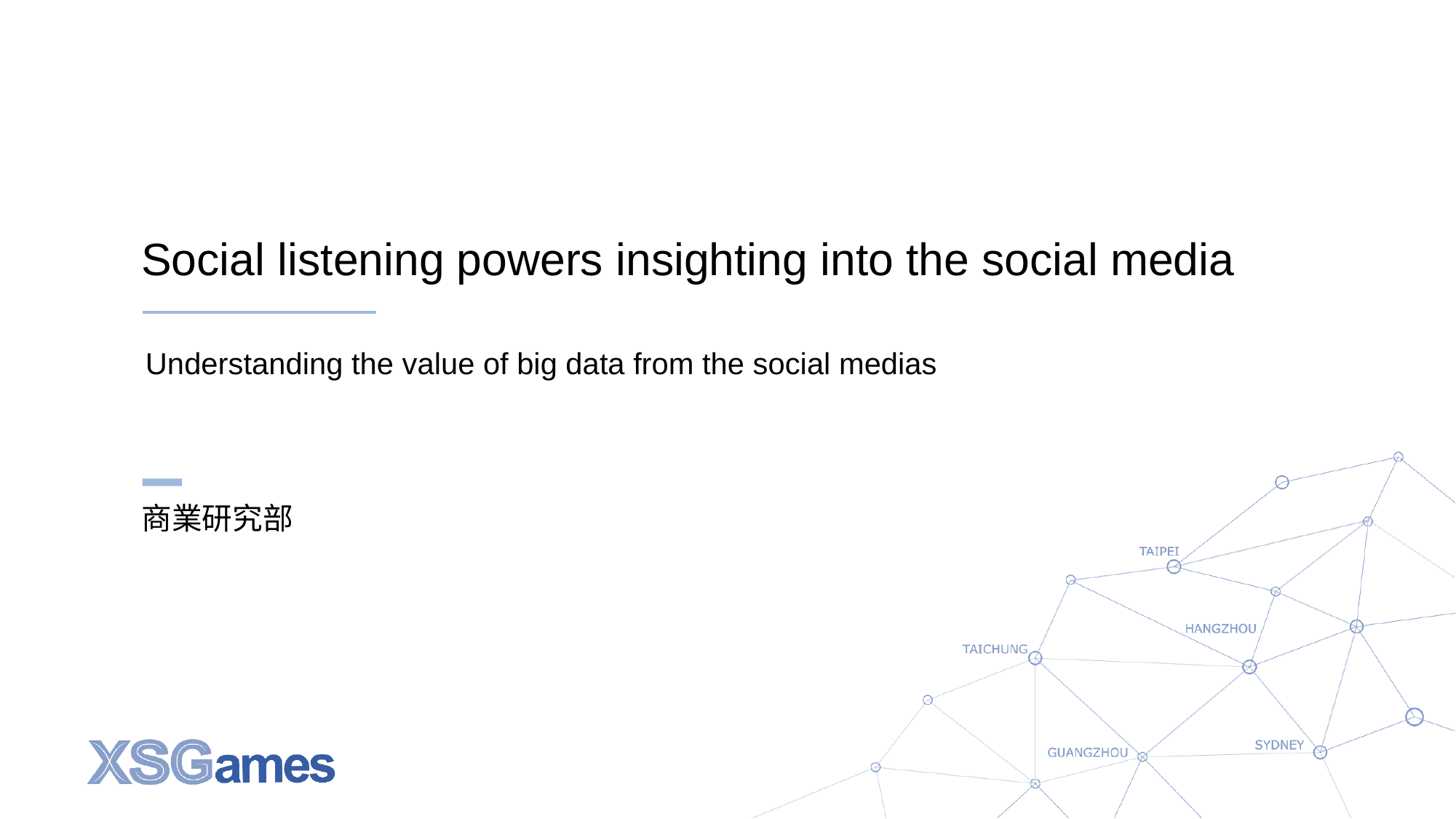

Social listening powers insighting into the social media
Understanding the value of big data from the social medias

商業研究部